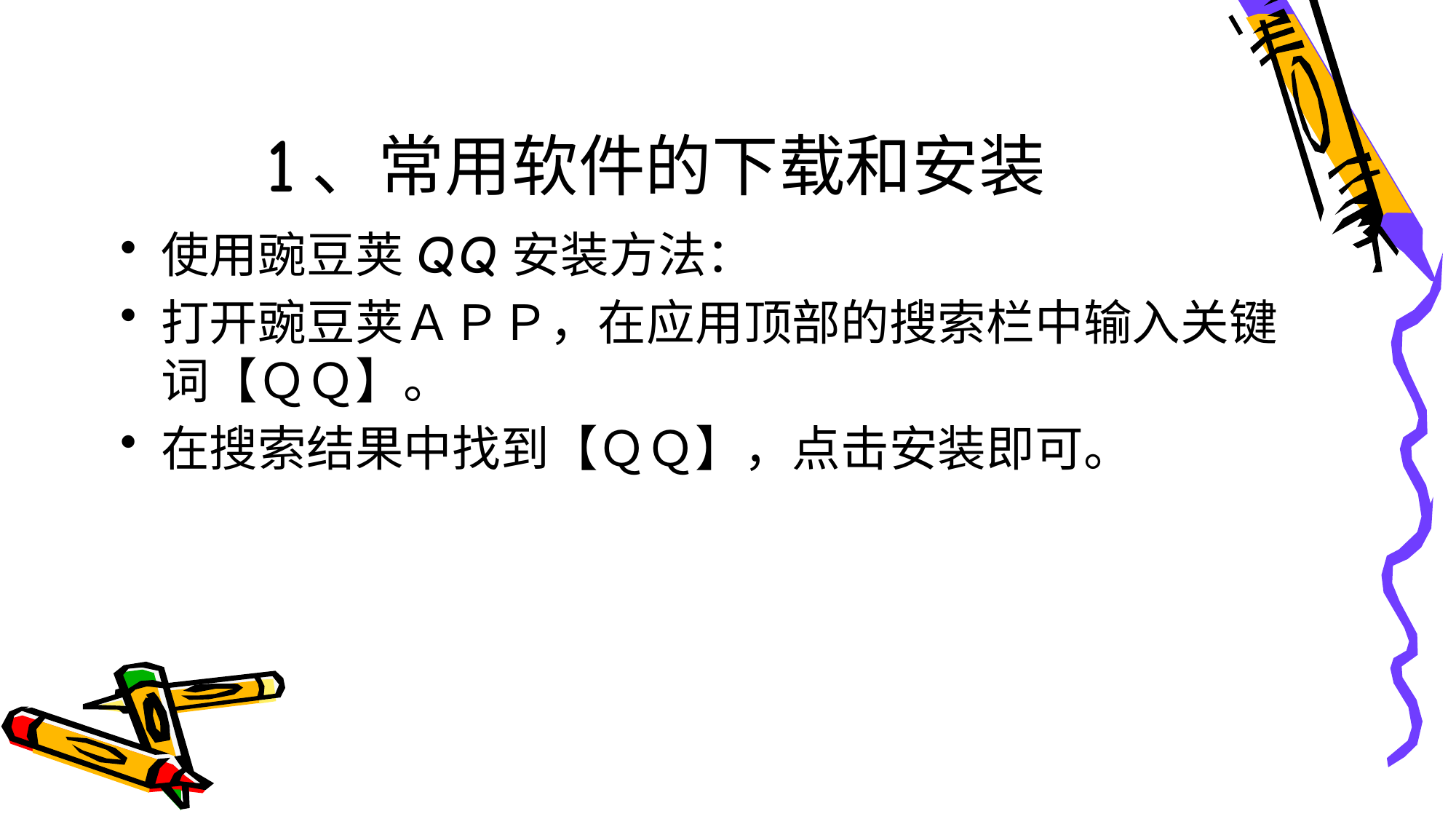

# 1、常用软件的下载和安装
使用豌豆荚QQ安装方法：
打开豌豆荚ＡＰＰ，在应用顶部的搜索栏中输入关键词【ＱＱ】。
在搜索结果中找到【ＱＱ】，点击安装即可。